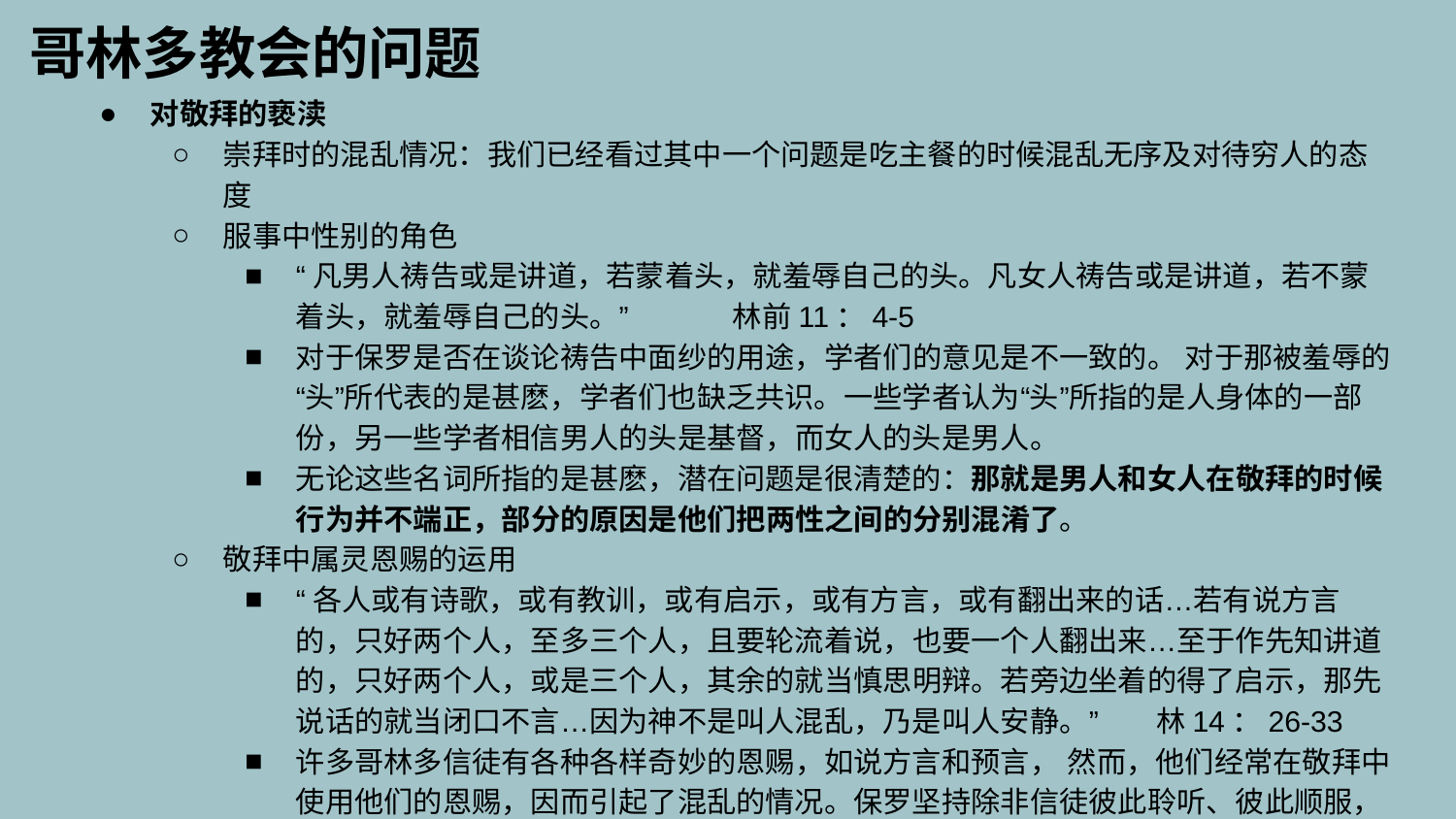

哥林多教会的问题

对敬拜的亵渎
崇拜时的混乱情况：我们已经看过其中一个问题是吃主餐的时候混乱无序及对待穷人的态度
服事中性别的角色
“凡男人祷告或是讲道，若蒙着头，就羞辱自己的头。凡女人祷告或是讲道，若不蒙着头，就羞辱自己的头。”	林前11：4-5
对于保罗是否在谈论祷告中面纱的用途，学者们的意见是不一致的。 对于那被羞辱的“头”所代表的是甚麽，学者们也缺乏共识。一些学者认为“头”所指的是人身体的一部份，另一些学者相信男人的头是基督，而女人的头是男人。
无论这些名词所指的是甚麽，潜在问题是很清楚的：那就是男人和女人在敬拜的时候行为并不端正，部分的原因是他们把两性之间的分别混淆了。
敬拜中属灵恩赐的运用
“各人或有诗歌，或有教训，或有启示，或有方言，或有翻出来的话…若有说方言的，只好两个人，至多三个人，且要轮流着说，也要一个人翻出来…至于作先知讲道的，只好两个人，或是三个人，其余的就当慎思明辩。若旁边坐着的得了启示，那先说话的就当闭口不言…因为神不是叫人混乱，乃是叫人安静。”       林14：26-33
许多哥林多信徒有各种各样奇妙的恩赐，如说方言和预言， 然而，他们经常在敬拜中使用他们的恩赐，因而引起了混乱的情况。保罗坚持除非信徒彼此聆听、彼此顺服，否则他们不会从圣灵给予的话语中得益。